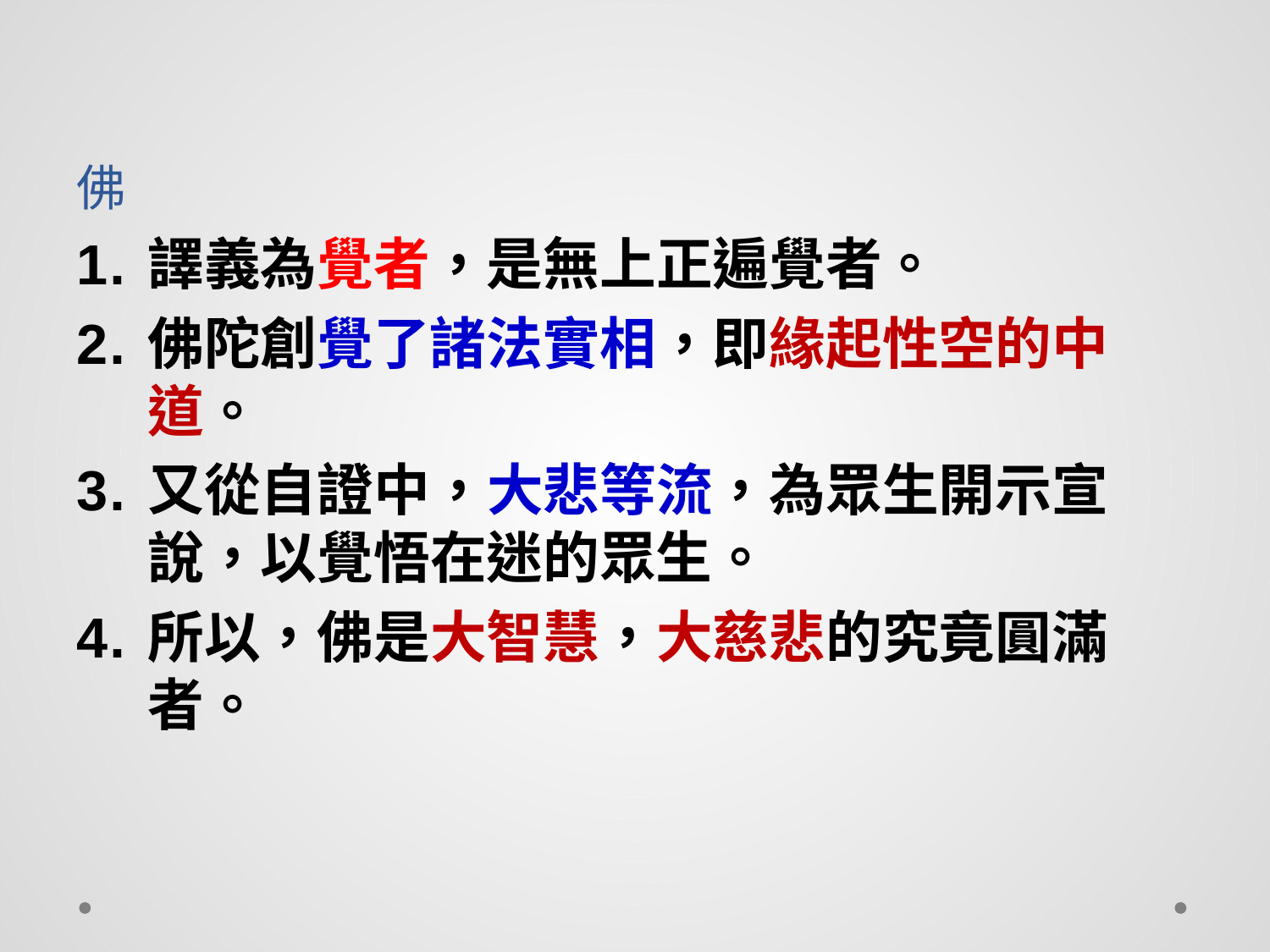

# 佛
譯義為覺者，是無上正遍覺者。
佛陀創覺了諸法實相，即緣起性空的中道。
又從自證中，大悲等流，為眾生開示宣說，以覺悟在迷的眾生。
所以，佛是大智慧，大慈悲的究竟圓滿者。